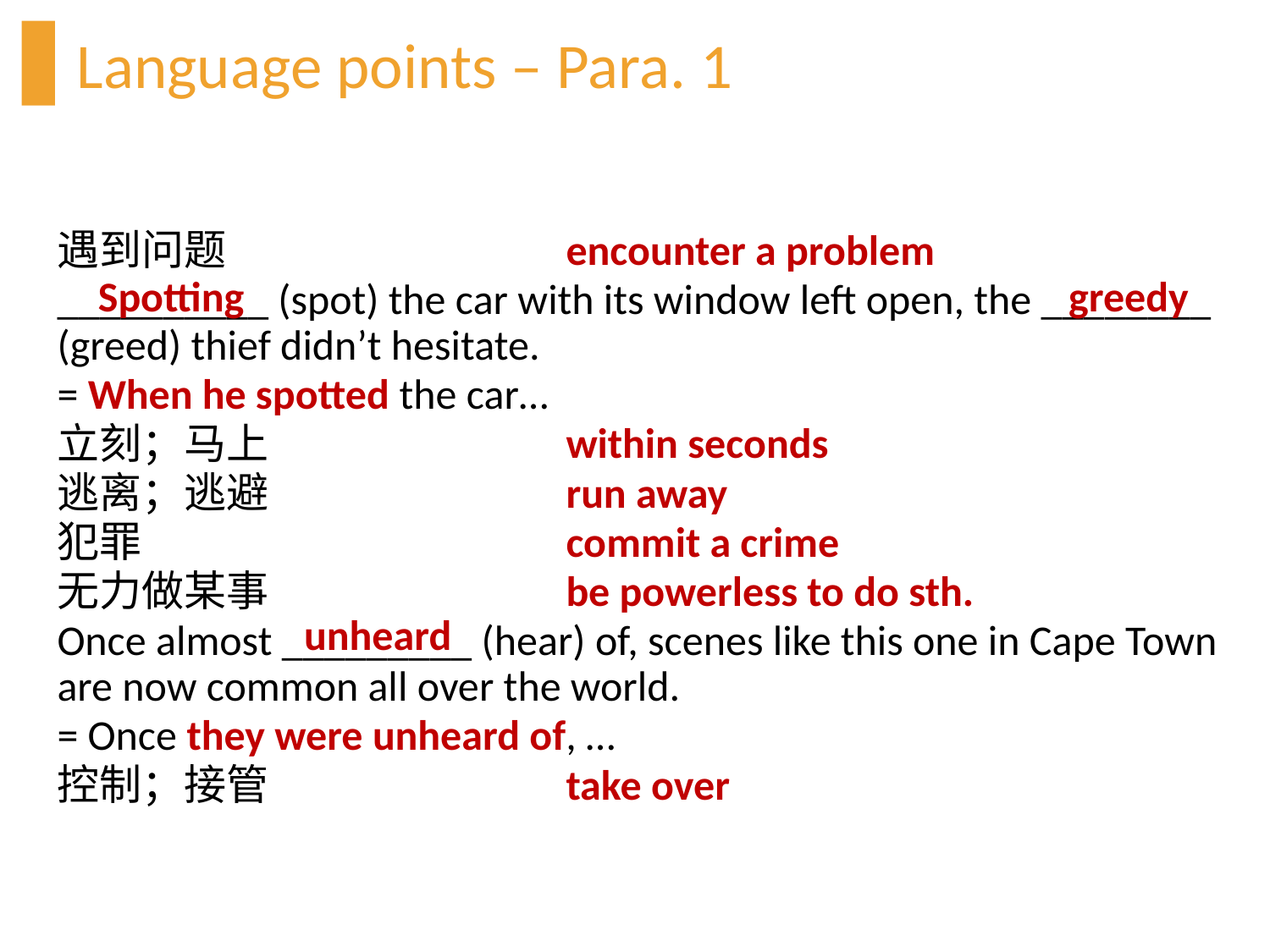

# Language points – Para. 1
遇到问题
__________ (spot) the car with its window left open, the ________ (greed) thief didn’t hesitate.
= When he spotted the car…
立刻；马上
逃离；逃避
犯罪
无力做某事
Once almost _________ (hear) of, scenes like this one in Cape Town are now common all over the world.
= Once they were unheard of, …
控制；接管

encounter a problem

within seconds
run away
commit a crime
be powerless to do sth.

take over
greedy
Spotting
unheard